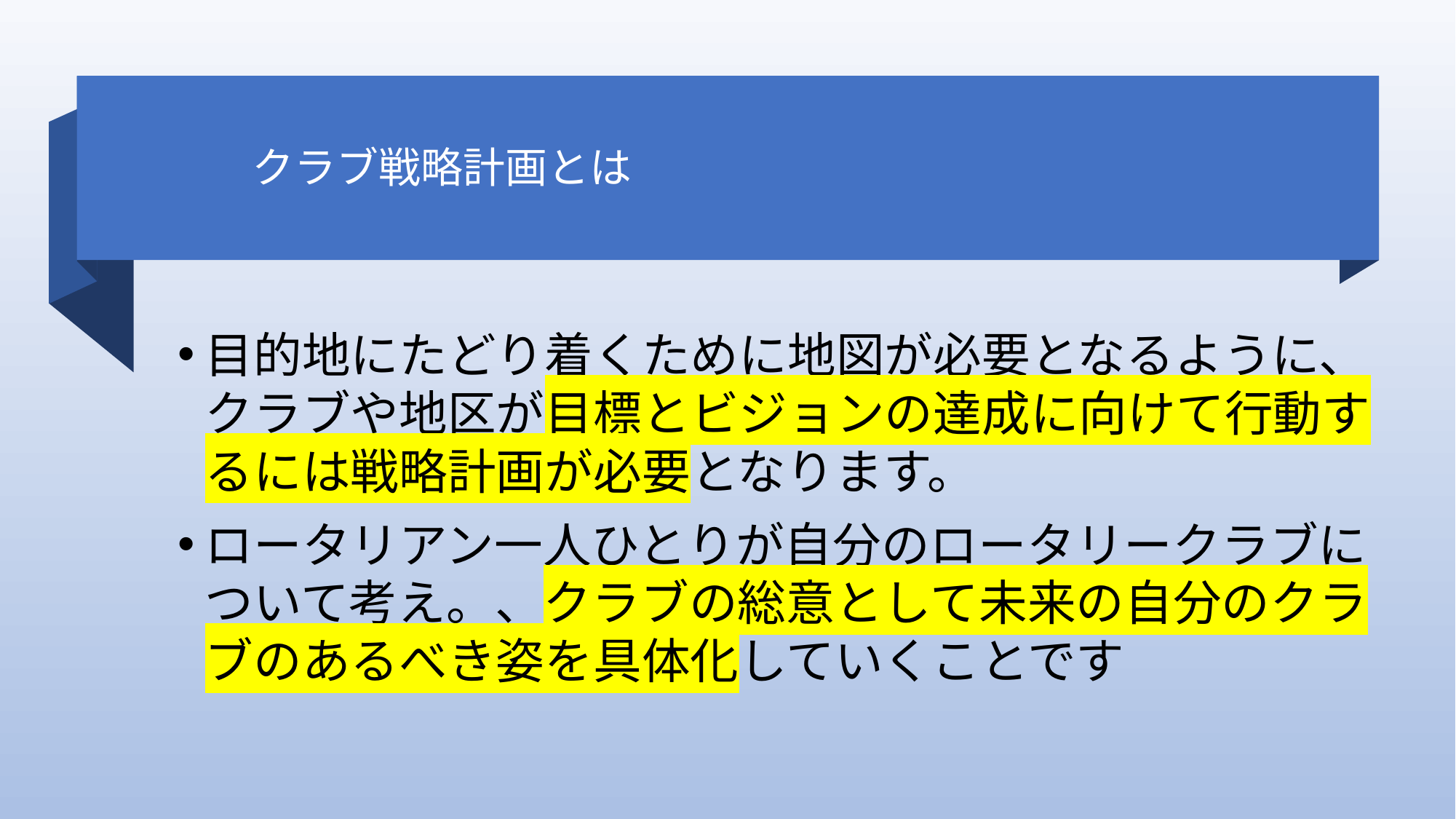

# クラブ戦略計画とは

目的地にたどり着くために地図が必要となるように、クラブや地区が目標とビジョンの達成に向けて行動するには戦略計画が必要となります。
ロータリアン一人ひとりが自分のロータリークラブについて考え。、クラブの総意として未来の自分のクラブのあるべき姿を具体化していくことです